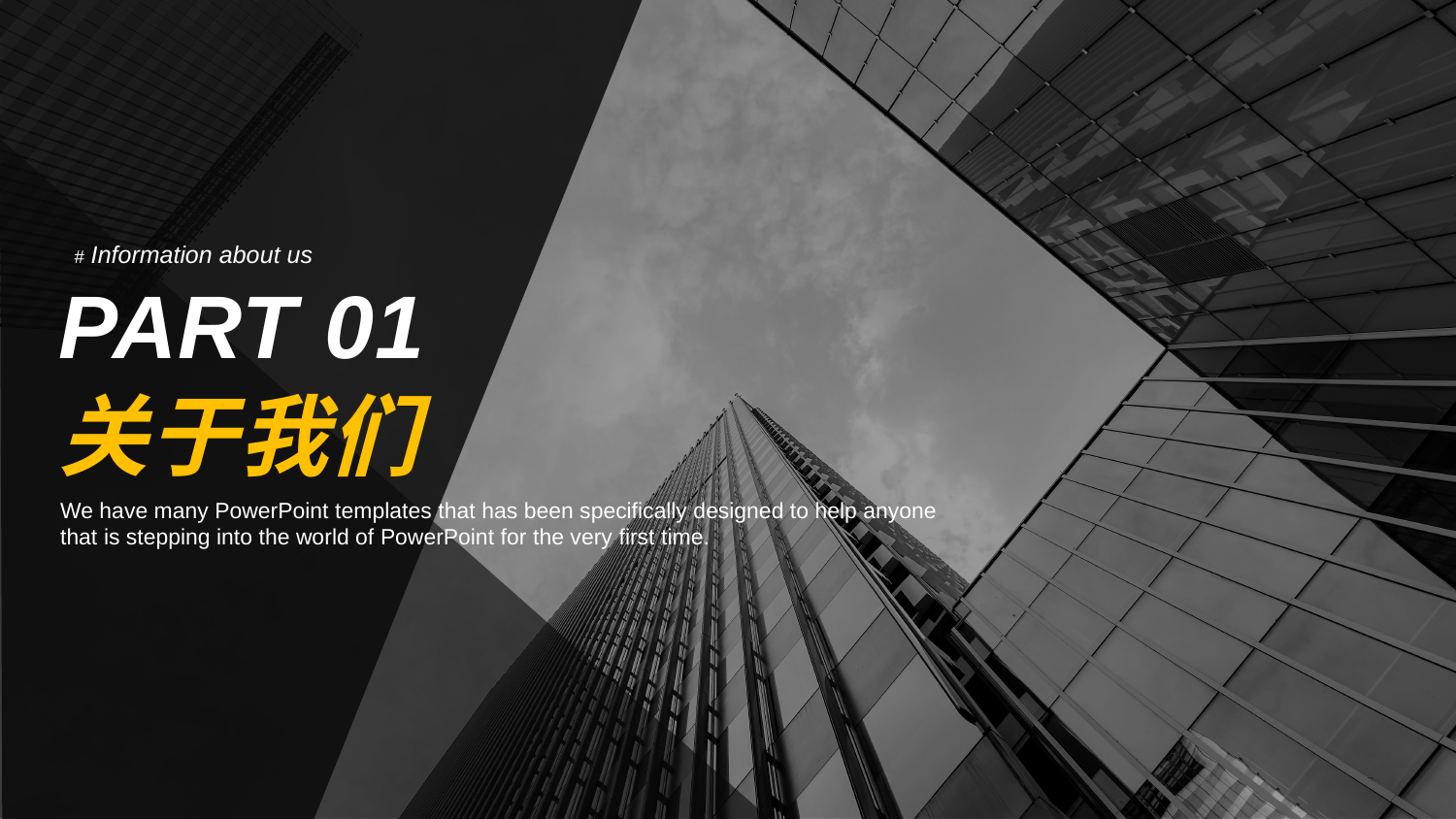

# Information about us
PART 01
关于我们
We have many PowerPoint templates that has been specifically designed to help anyone that is stepping into the world of PowerPoint for the very first time.